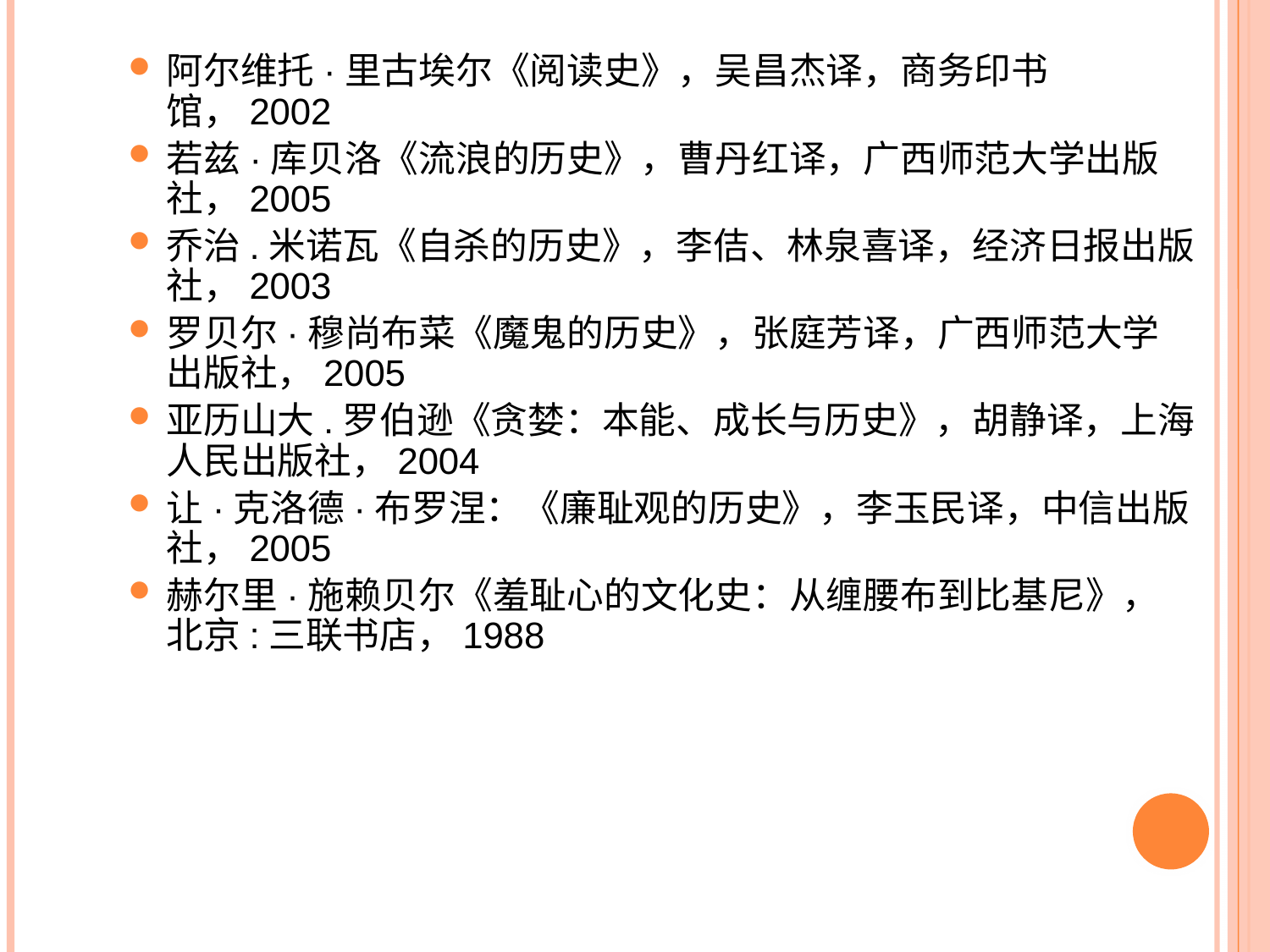

阿尔维托·里古埃尔《阅读史》，吴昌杰译，商务印书馆，2002
若兹·库贝洛《流浪的历史》，曹丹红译，广西师范大学出版社，2005
乔治.米诺瓦《自杀的历史》，李佶、林泉喜译，经济日报出版社，2003
罗贝尔·穆尚布菜《魔鬼的历史》，张庭芳译，广西师范大学出版社，2005
亚历山大.罗伯逊《贪婪：本能、成长与历史》，胡静译，上海人民出版社，2004
让·克洛德·布罗涅：《廉耻观的历史》，李玉民译，中信出版社，2005
赫尔里·施赖贝尔《羞耻心的文化史：从缠腰布到比基尼》，北京:三联书店，1988